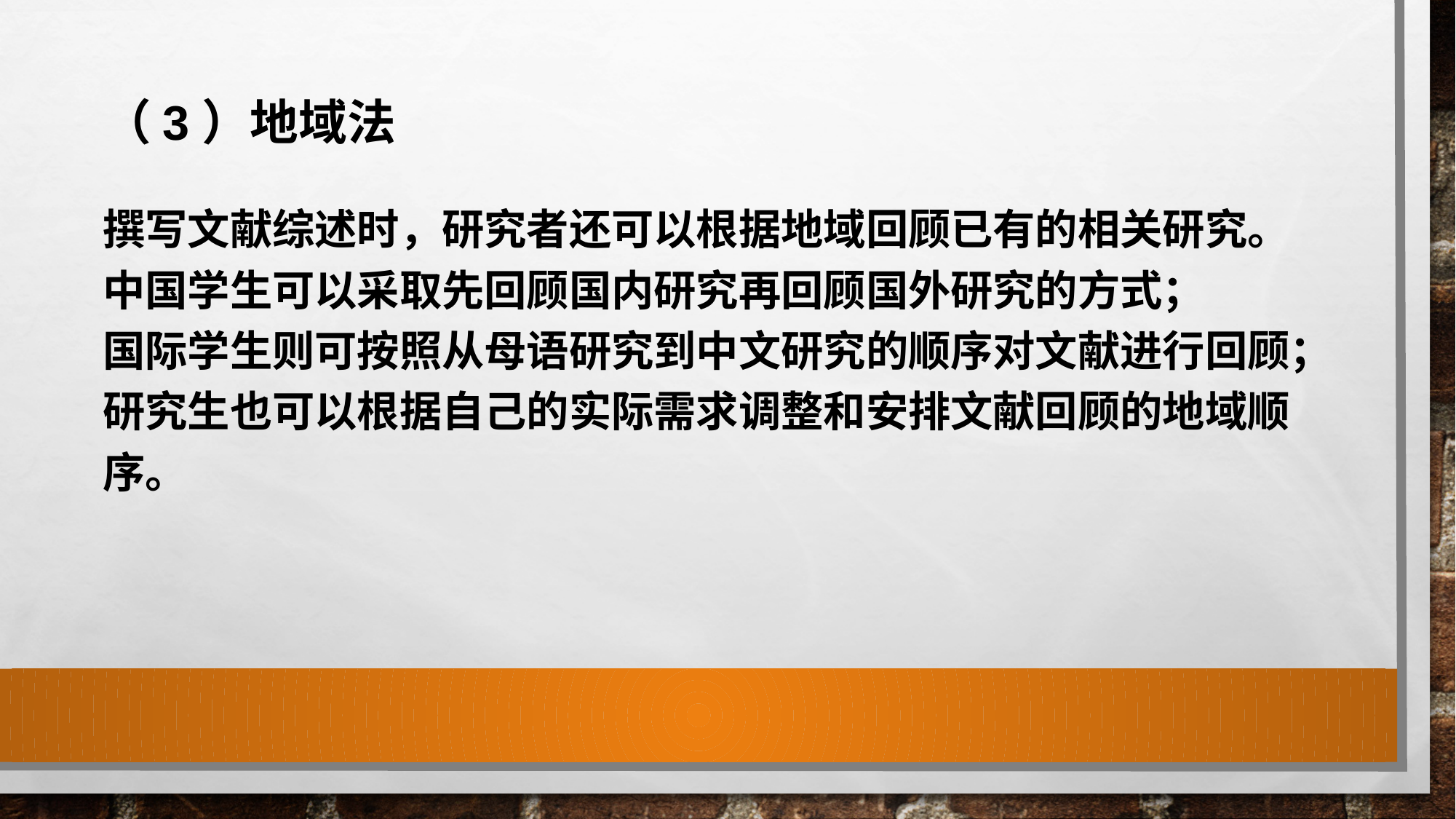

（3）地域法

撰写文献综述时，研究者还可以根据地域回顾已有的相关研究。
中国学生可以采取先回顾国内研究再回顾国外研究的方式；
国际学生则可按照从母语研究到中文研究的顺序对文献进行回顾；
研究生也可以根据自己的实际需求调整和安排文献回顾的地域顺序。